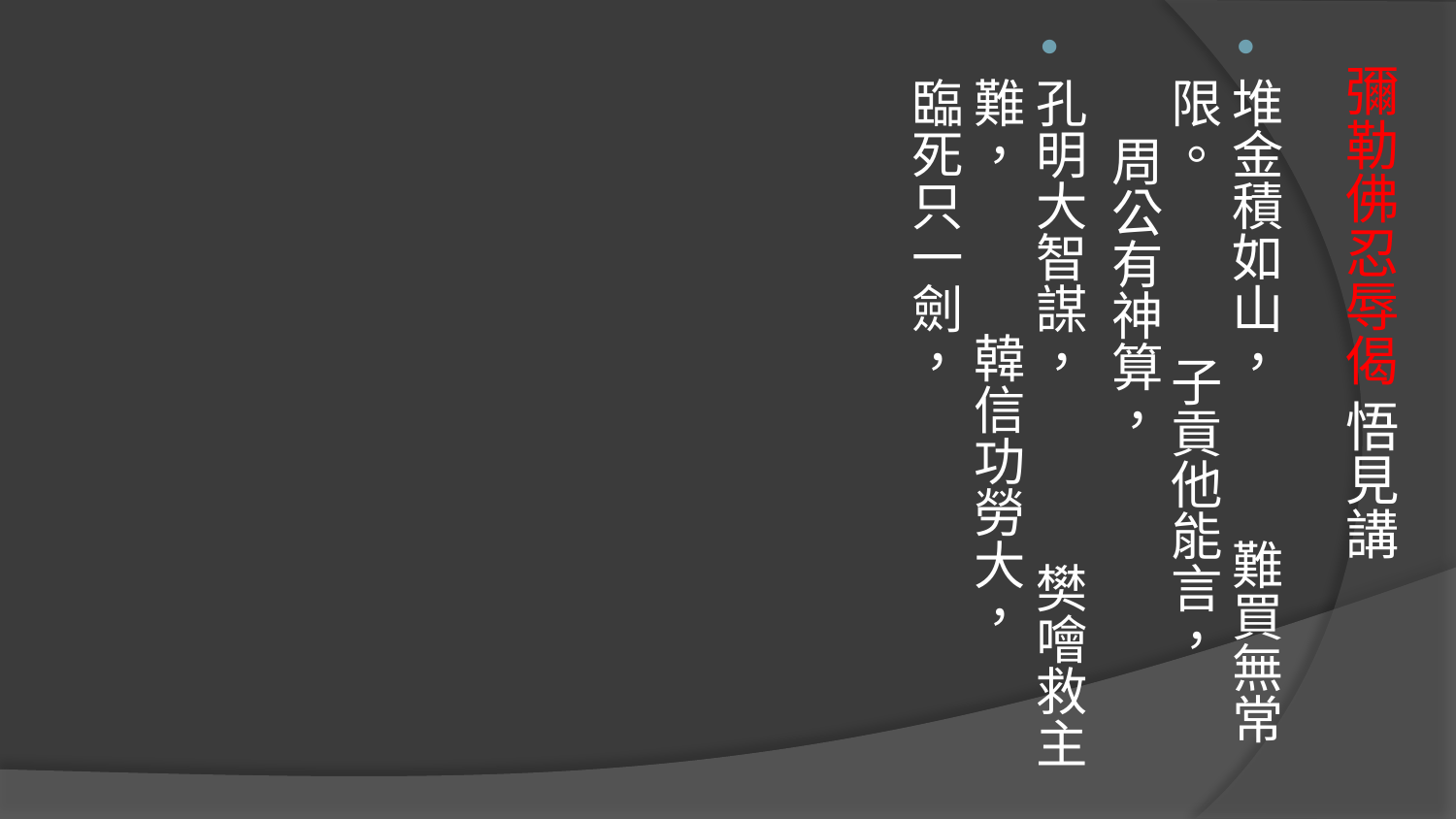

堆金積如山，             難買無常限。               子貢他能言，                周公有神算，
孔明大智謀，               樊噲救主難，             韓信功勞大，             臨死只一劍，

# 彌勒佛忍辱偈 悟見講